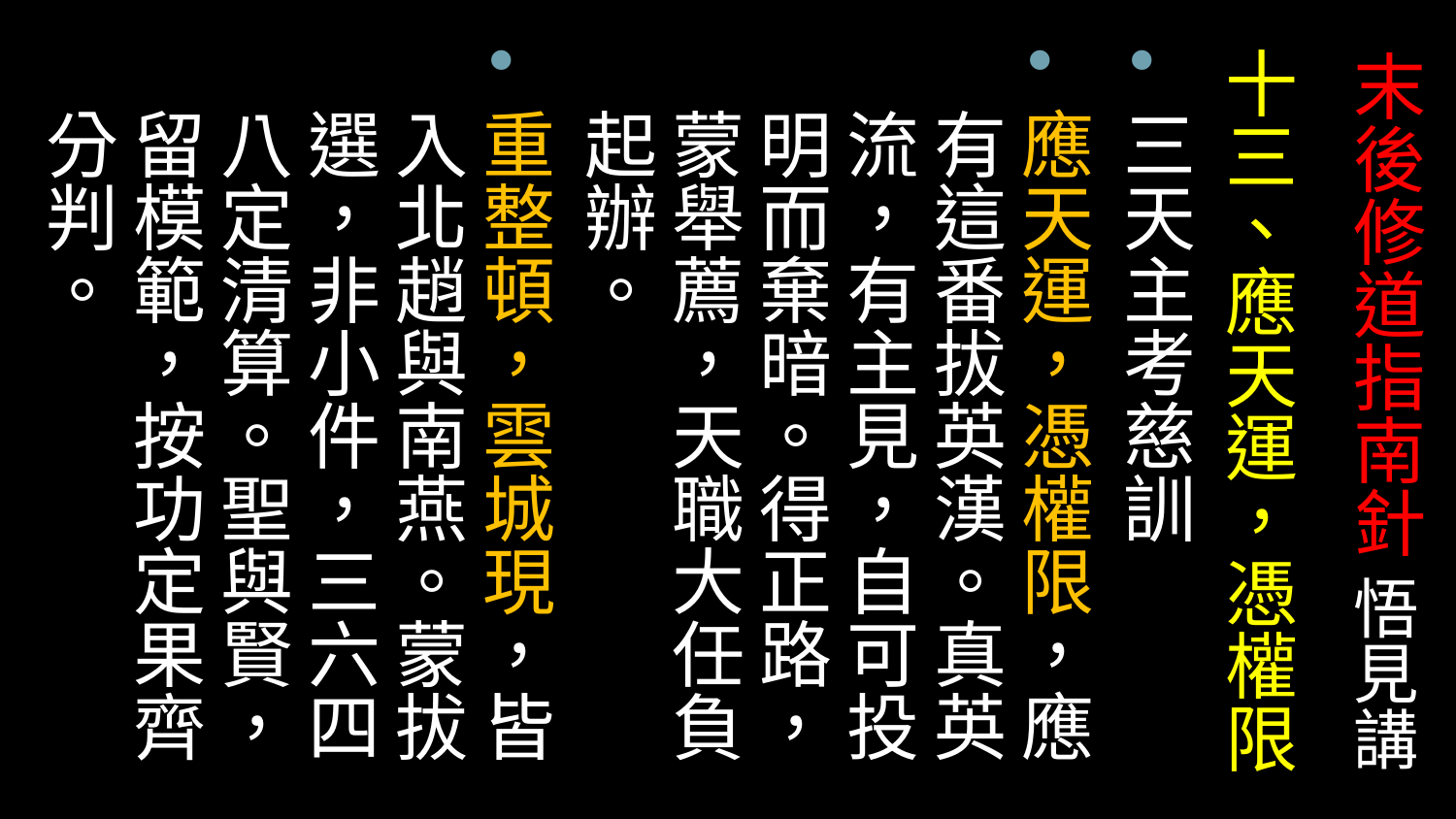

十三、應天運，憑權限
三天主考慈訓
應天運，憑權限，應有這番拔英漢。真英流，有主見，自可投明而棄暗。得正路，蒙舉薦，天職大任負起辦。
重整頓，雲城現，皆入北趙與南燕。蒙拔選，非小件，三六四八定清算。聖與賢，留模範，按功定果齊分判。
# 末後修道指南針 悟見講